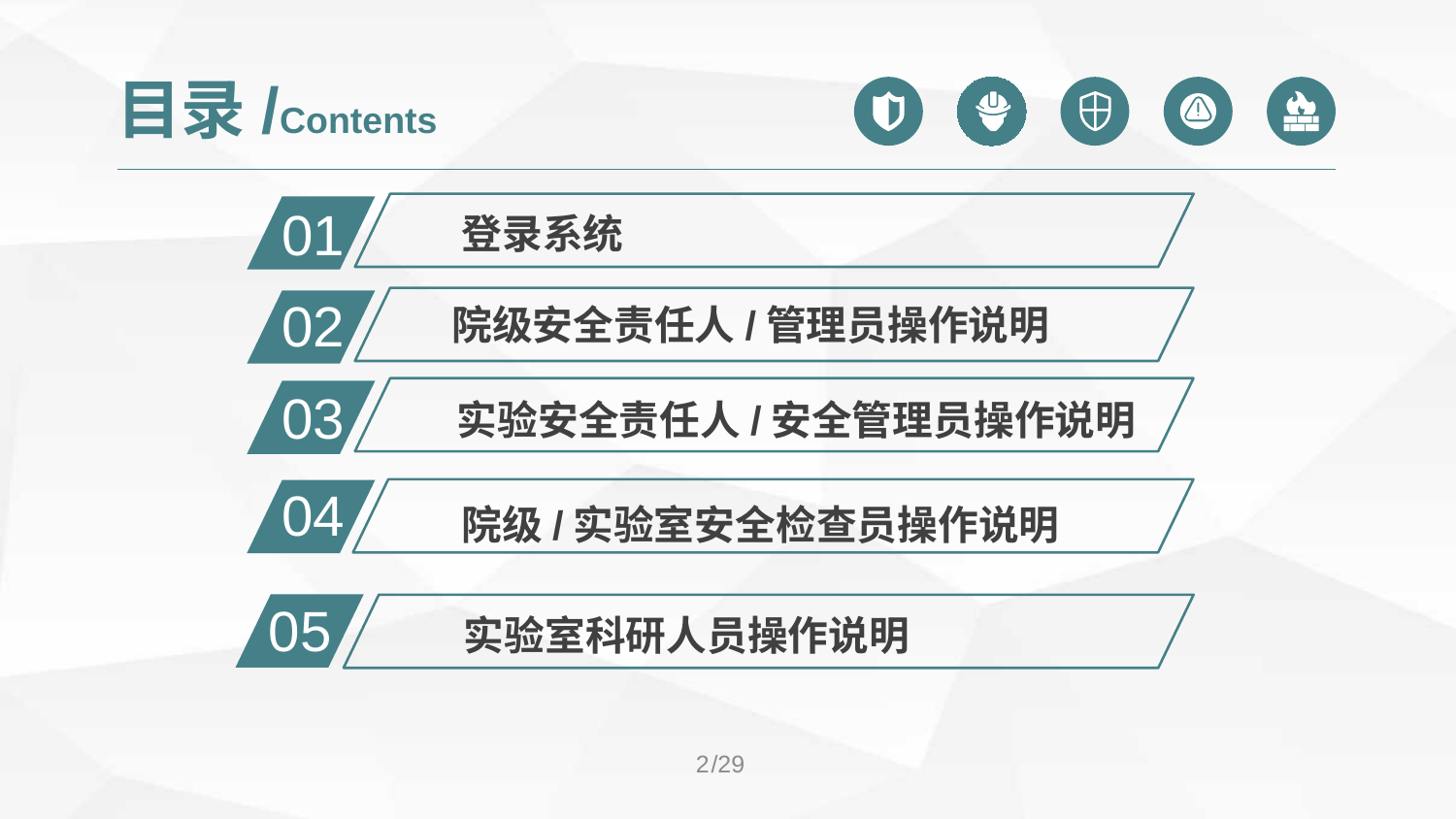

目录/Contents

01

登录系统
02

院级安全责任人/管理员操作说明
03

实验安全责任人/安全管理员操作说明
04

院级/实验室安全检查员操作说明
05

实验室科研人员操作说明
2
/29